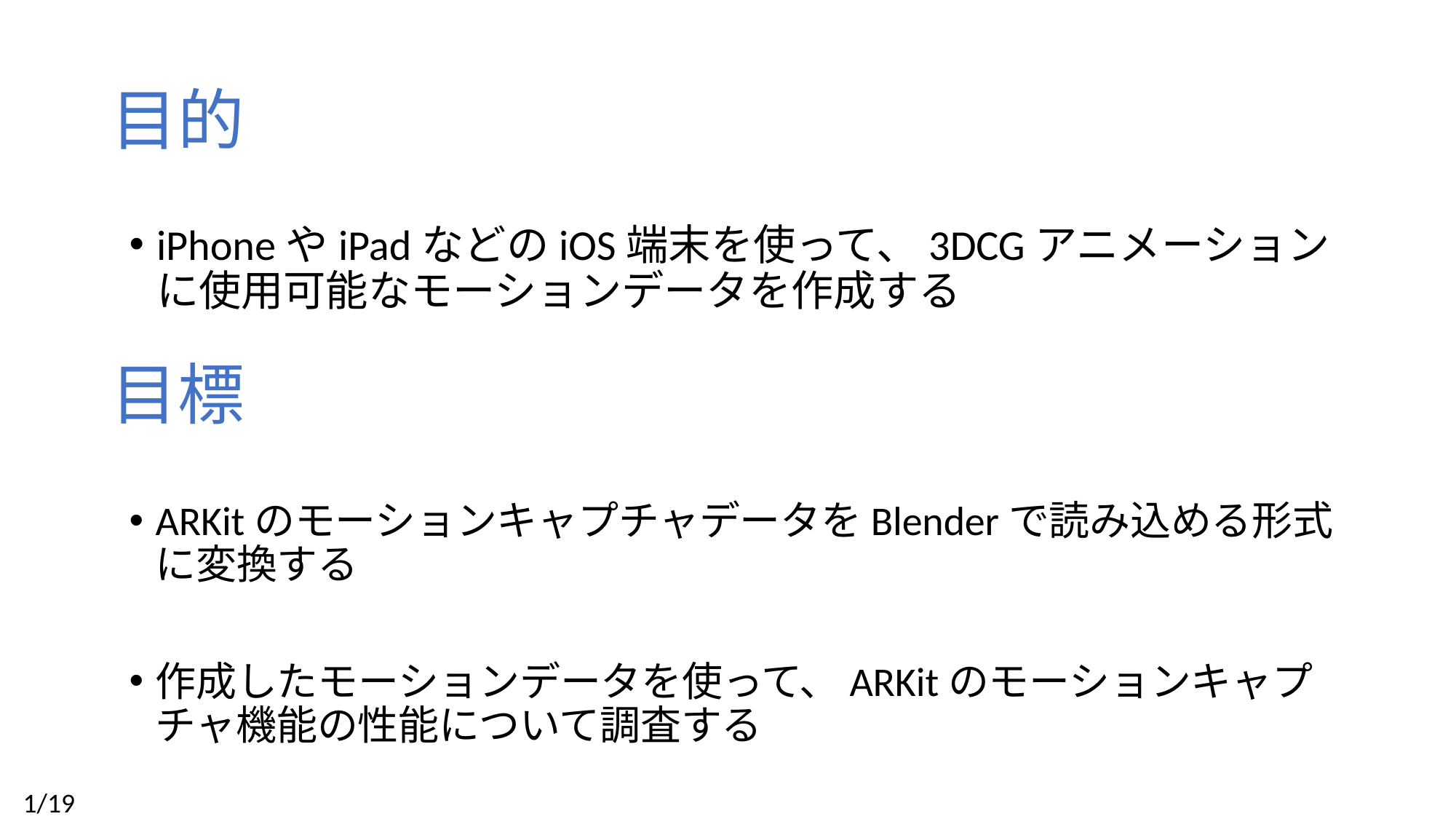

# 目的

iPhoneやiPadなどのiOS端末を使って、3DCGアニメーションに使用可能なモーションデータを作成する

目標

ARKitのモーションキャプチャデータをBlenderで読み込める形式に変換する

作成したモーションデータを使って、ARKitのモーションキャプチャ機能の性能について調査する
  1/19